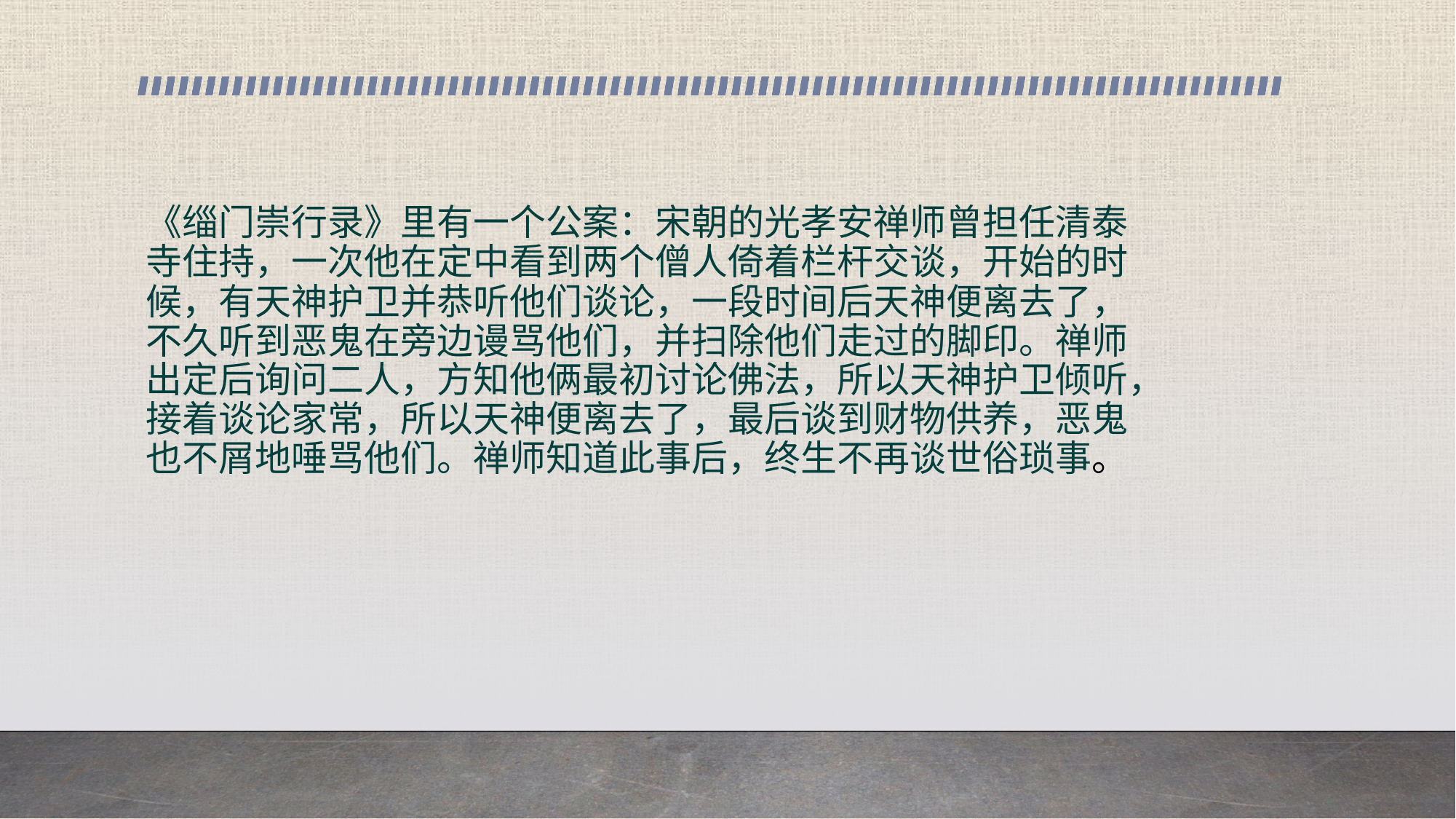

# 《缁门崇行录》里有一个公案：宋朝的光孝安禅师曾担任清泰寺住持，一次他在定中看到两个僧人倚着栏杆交谈，开始的时候，有天神护卫并恭听他们谈论，一段时间后天神便离去了，不久听到恶鬼在旁边谩骂他们，并扫除他们走过的脚印。禅师出定后询问二人，方知他俩最初讨论佛法，所以天神护卫倾听，接着谈论家常，所以天神便离去了，最后谈到财物供养，恶鬼也不屑地唾骂他们。禅师知道此事后，终生不再谈世俗琐事。